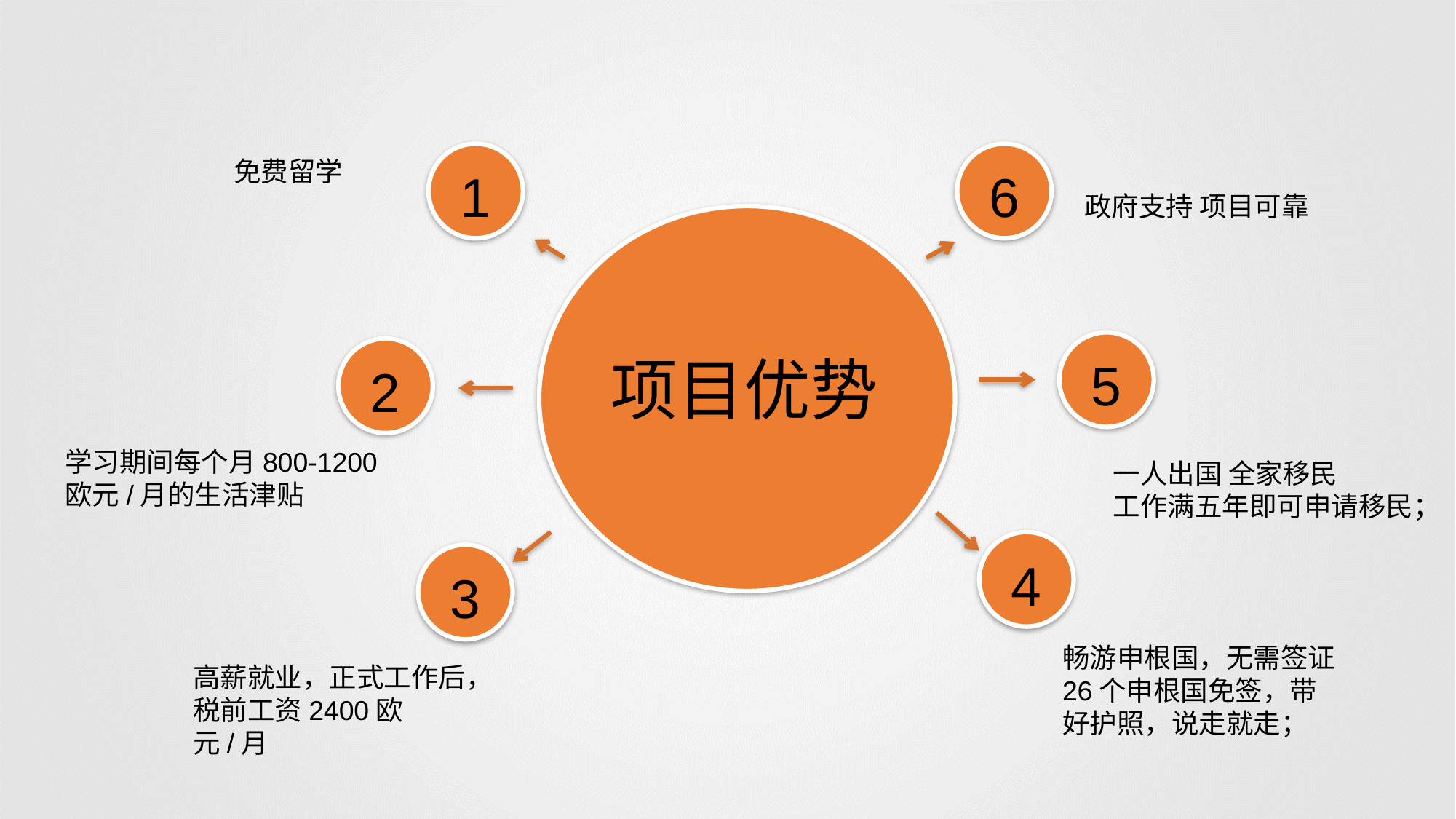

1
6
免费留学
政府支持 项目可靠

项目优势
5
2
学习期间每个月800-1200欧元/月的生活津贴
一人出国 全家移民
工作满五年即可申请移民；
4
3
畅游申根国，无需签证
26个申根国免签，带
好护照，说走就走；
高薪就业，正式工作后，税前工资2400欧元/月